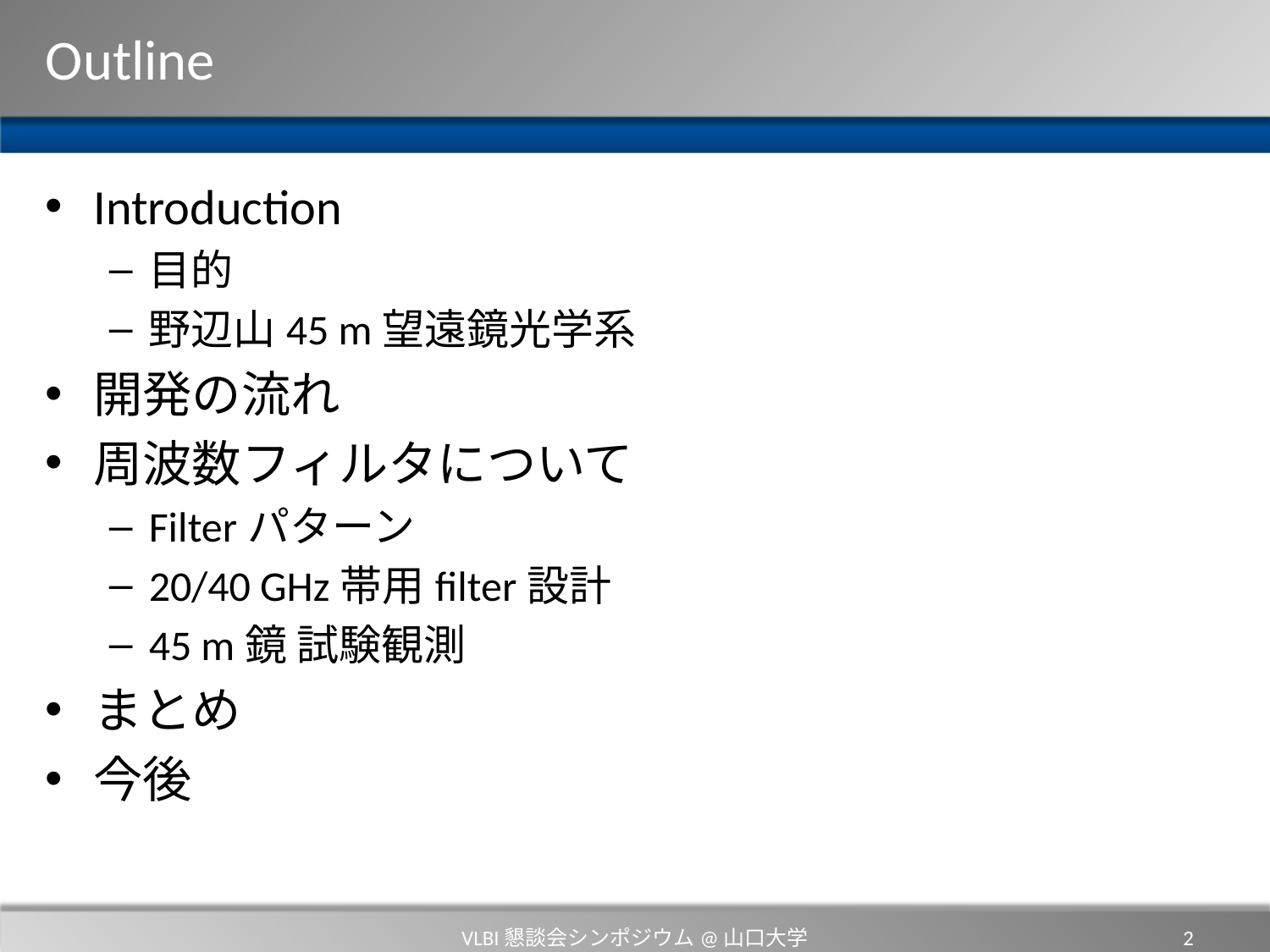

# Outline
Introduction
目的
野辺山45 m望遠鏡光学系
開発の流れ
周波数フィルタについて
Filterパターン
20/40 GHz帯用filter設計
45 m鏡 試験観測
まとめ
今後
VLBI懇談会シンポジウム@山口大学
2